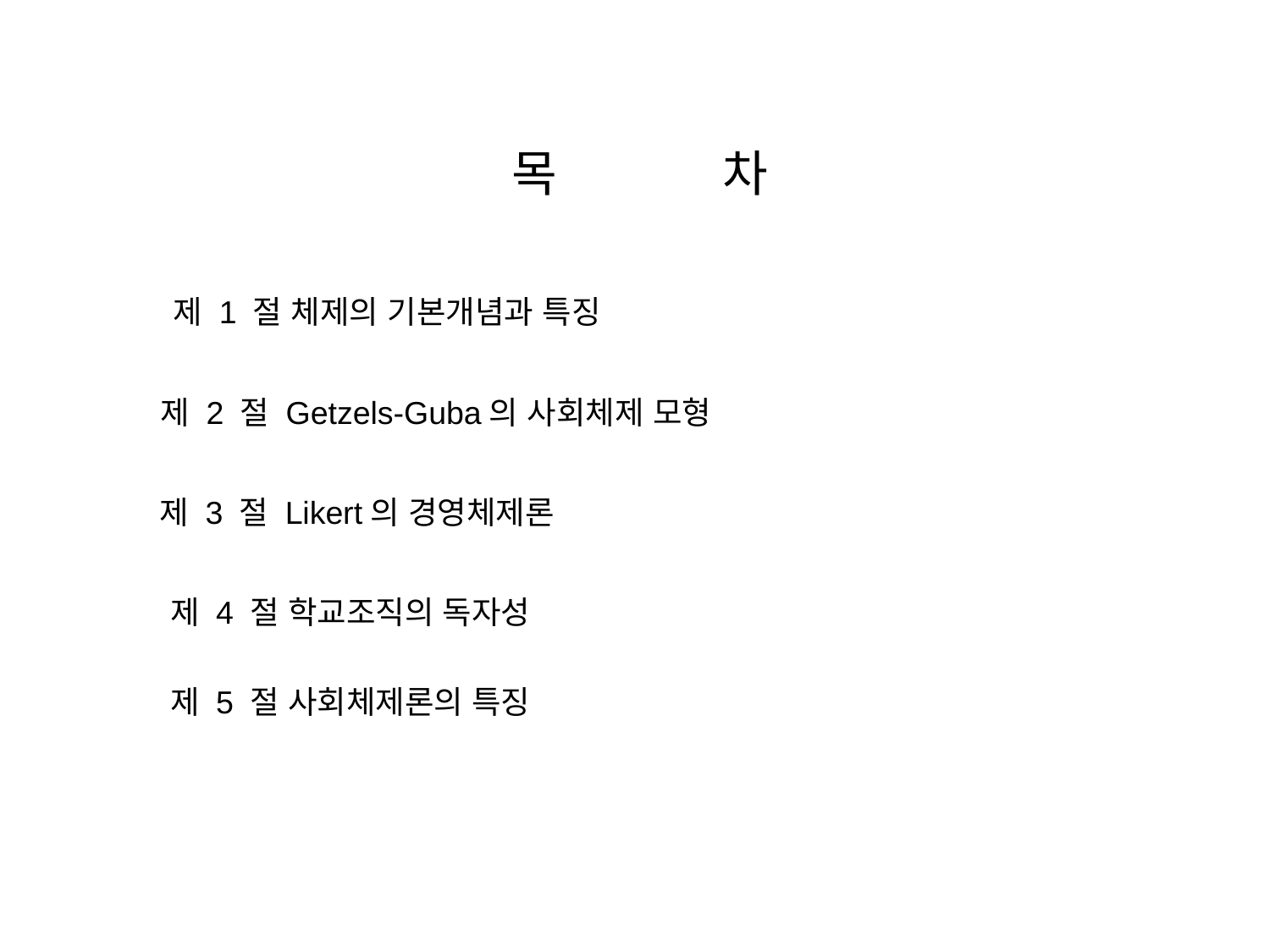

목            차
제 1 절 체제의 기본개념과 특징
제 2 절 Getzels-Guba의 사회체제 모형
제 3 절 Likert의 경영체제론
제 4 절 학교조직의 독자성
제 5 절 사회체제론의 특징